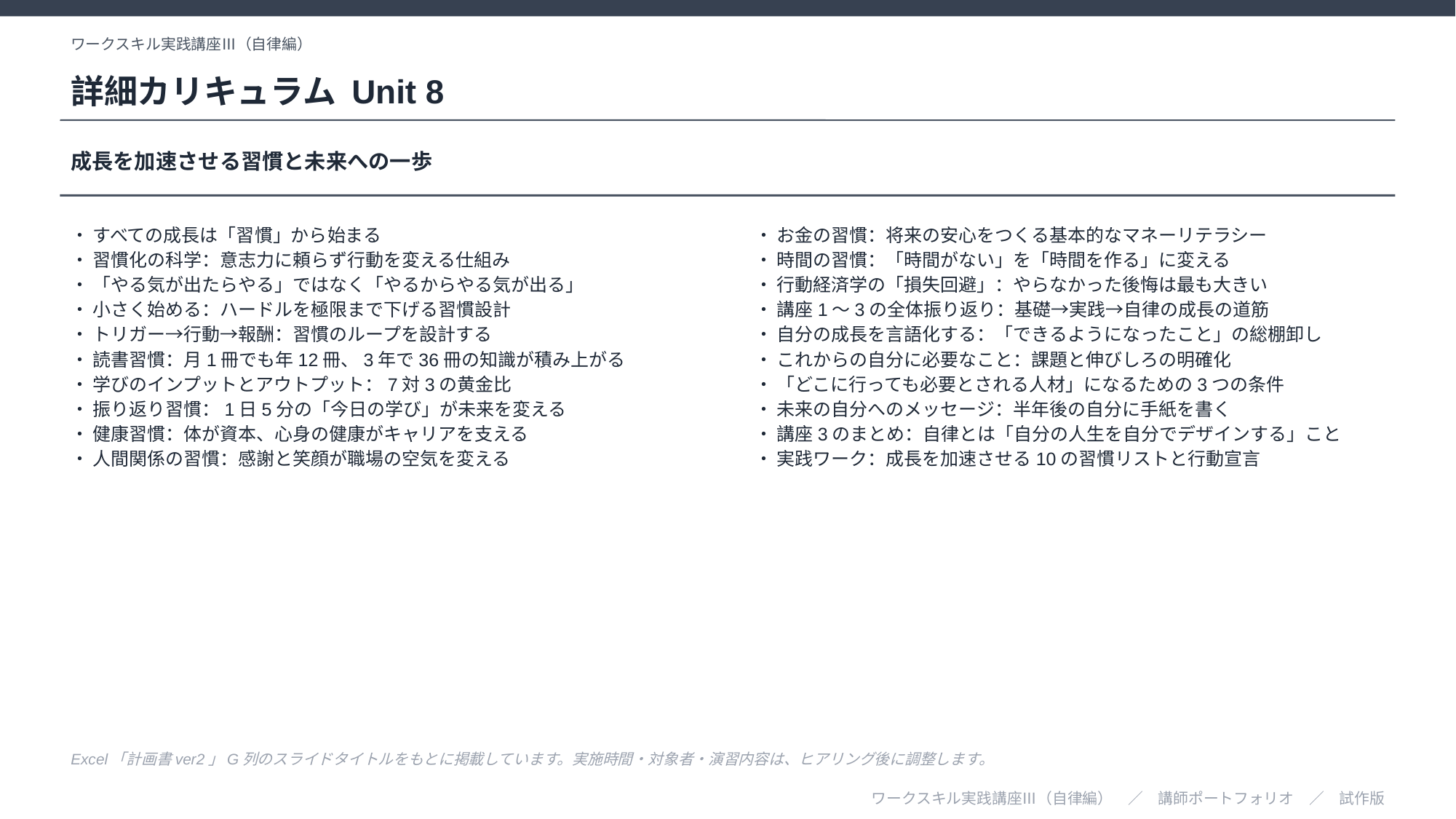

ワークスキル実践講座Ⅲ（自律編）
詳細カリキュラム Unit 8

成長を加速させる習慣と未来への一歩

・ すべての成長は「習慣」から始まる
・ 習慣化の科学：意志力に頼らず行動を変える仕組み
・ 「やる気が出たらやる」ではなく「やるからやる気が出る」
・ 小さく始める：ハードルを極限まで下げる習慣設計
・ トリガー→行動→報酬：習慣のループを設計する
・ 読書習慣：月1冊でも年12冊、3年で36冊の知識が積み上がる
・ 学びのインプットとアウトプット：7対3の黄金比
・ 振り返り習慣：1日5分の「今日の学び」が未来を変える
・ 健康習慣：体が資本、心身の健康がキャリアを支える
・ 人間関係の習慣：感謝と笑顔が職場の空気を変える
・ お金の習慣：将来の安心をつくる基本的なマネーリテラシー
・ 時間の習慣：「時間がない」を「時間を作る」に変える
・ 行動経済学の「損失回避」：やらなかった後悔は最も大きい
・ 講座1〜3の全体振り返り：基礎→実践→自律の成長の道筋
・ 自分の成長を言語化する：「できるようになったこと」の総棚卸し
・ これからの自分に必要なこと：課題と伸びしろの明確化
・ 「どこに行っても必要とされる人材」になるための3つの条件
・ 未来の自分へのメッセージ：半年後の自分に手紙を書く
・ 講座3のまとめ：自律とは「自分の人生を自分でデザインする」こと
・ 実践ワーク：成長を加速させる10の習慣リストと行動宣言
Excel「計画書ver2」G列のスライドタイトルをもとに掲載しています。実施時間・対象者・演習内容は、ヒアリング後に調整します。
ワークスキル実践講座Ⅲ（自律編）　／　講師ポートフォリオ　／　試作版